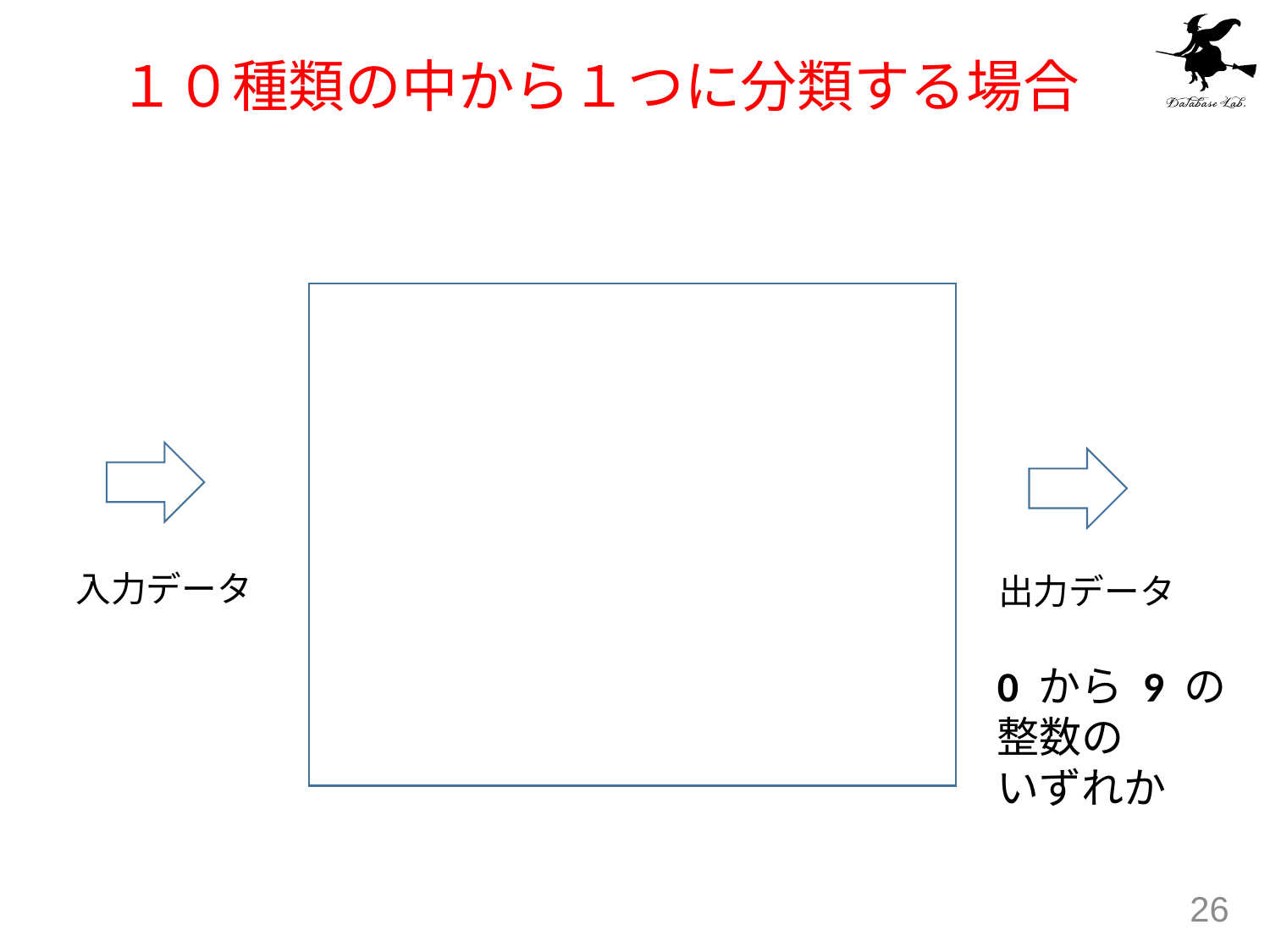

# １０種類の中から１つに分類する場合

入力データ
出力データ
0 から 9 の
整数の
いずれか
26